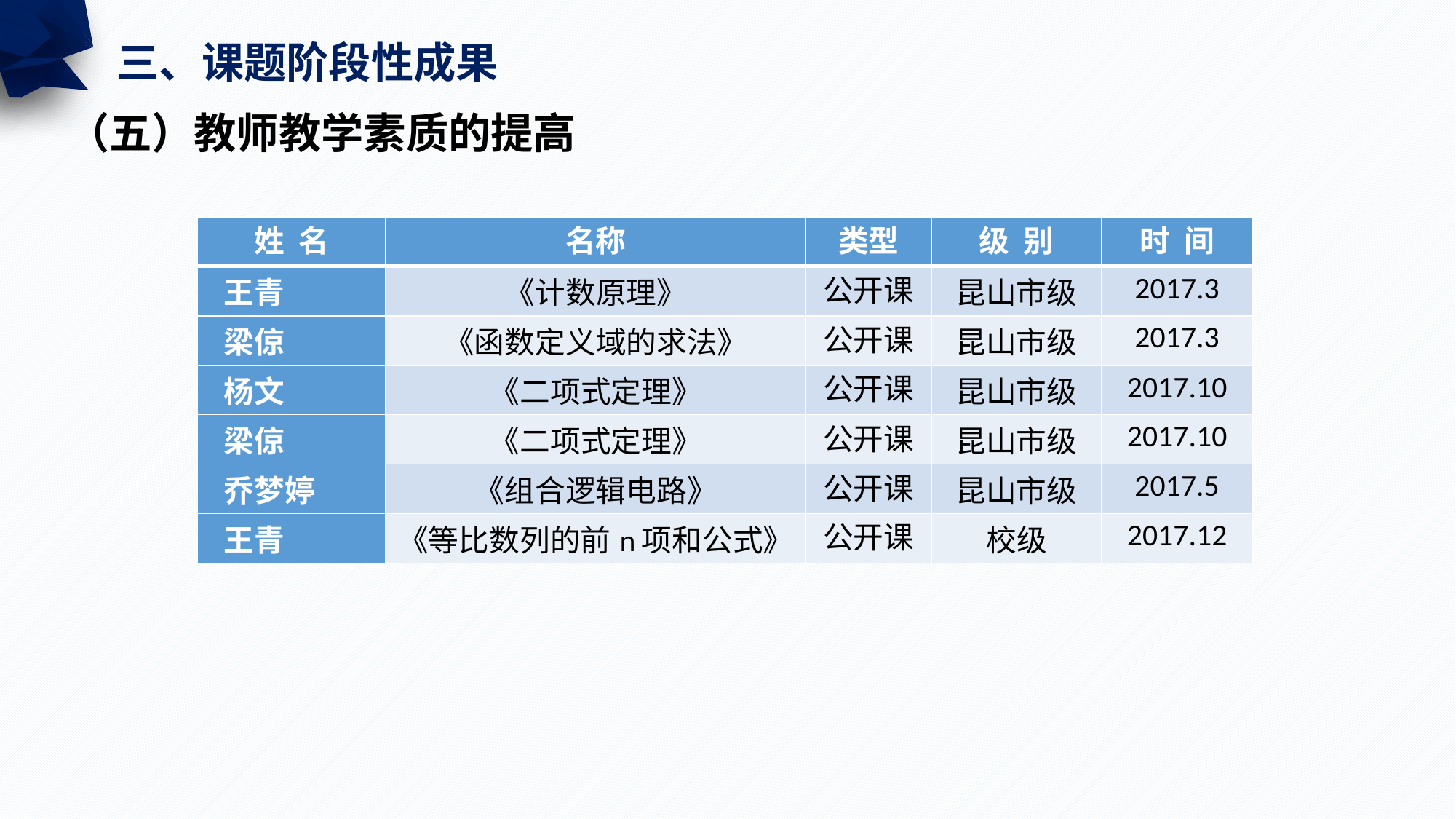

三、课题阶段性成果
（五）教师教学素质的提高
| 姓 名 | 名称 | 类型 | 级 别 | 时 间 |
| --- | --- | --- | --- | --- |
| 王青 | 《计数原理》 | 公开课 | 昆山市级 | 2017.3 |
| 梁倞 | 《函数定义域的求法》 | 公开课 | 昆山市级 | 2017.3 |
| 杨文 | 《二项式定理》 | 公开课 | 昆山市级 | 2017.10 |
| 梁倞 | 《二项式定理》 | 公开课 | 昆山市级 | 2017.10 |
| 乔梦婷 | 《组合逻辑电路》 | 公开课 | 昆山市级 | 2017.5 |
| 王青 | 《等比数列的前n项和公式》 | 公开课 | 校级 | 2017.12 |